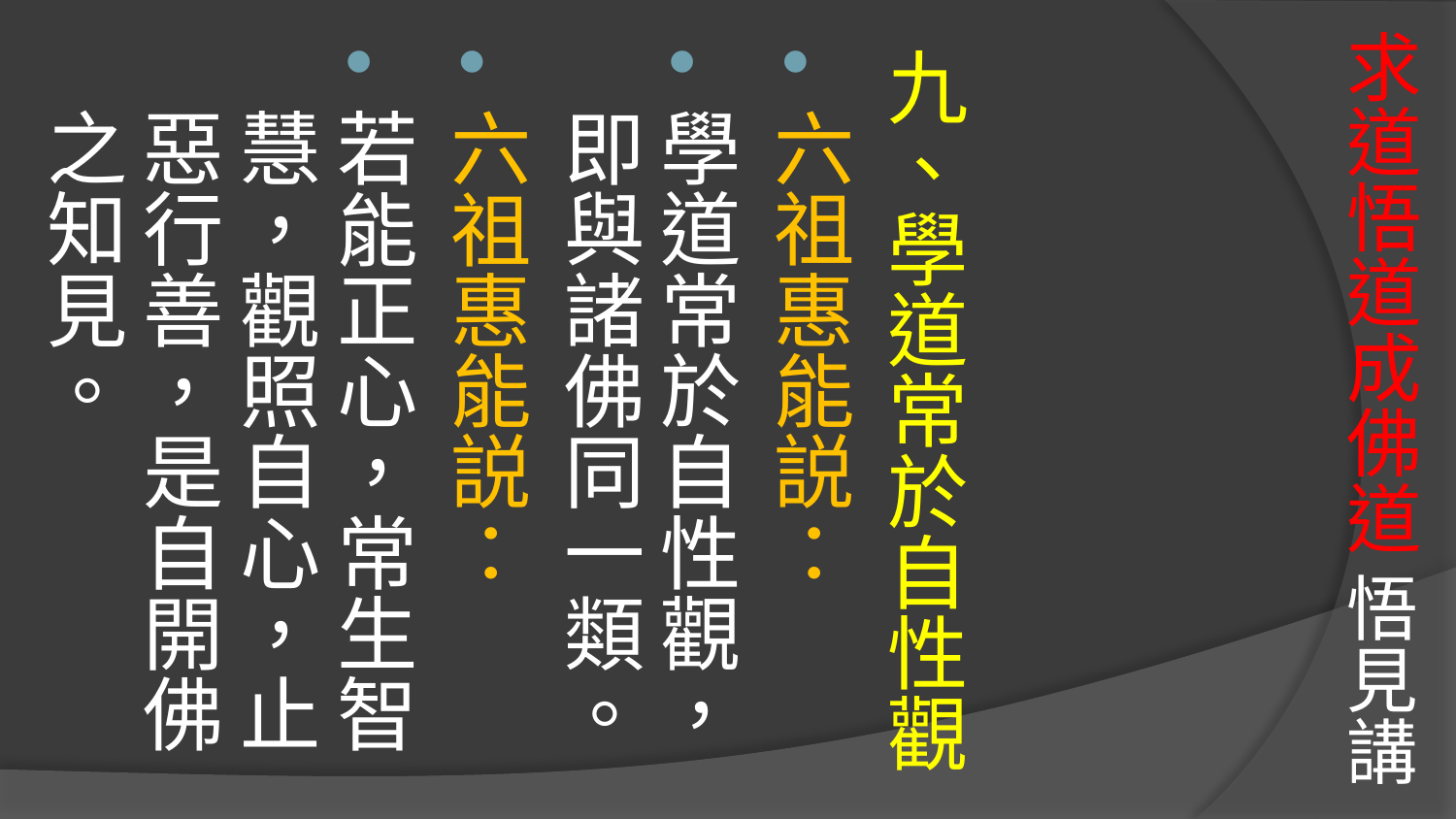

# 求道悟道成佛道 悟見講
九、學道常於自性觀
六祖惠能説：
學道常於自性觀，即與諸佛同一類。
六祖惠能説：
若能正心，常生智慧，觀照自心，止惡行善，是自開佛之知見。